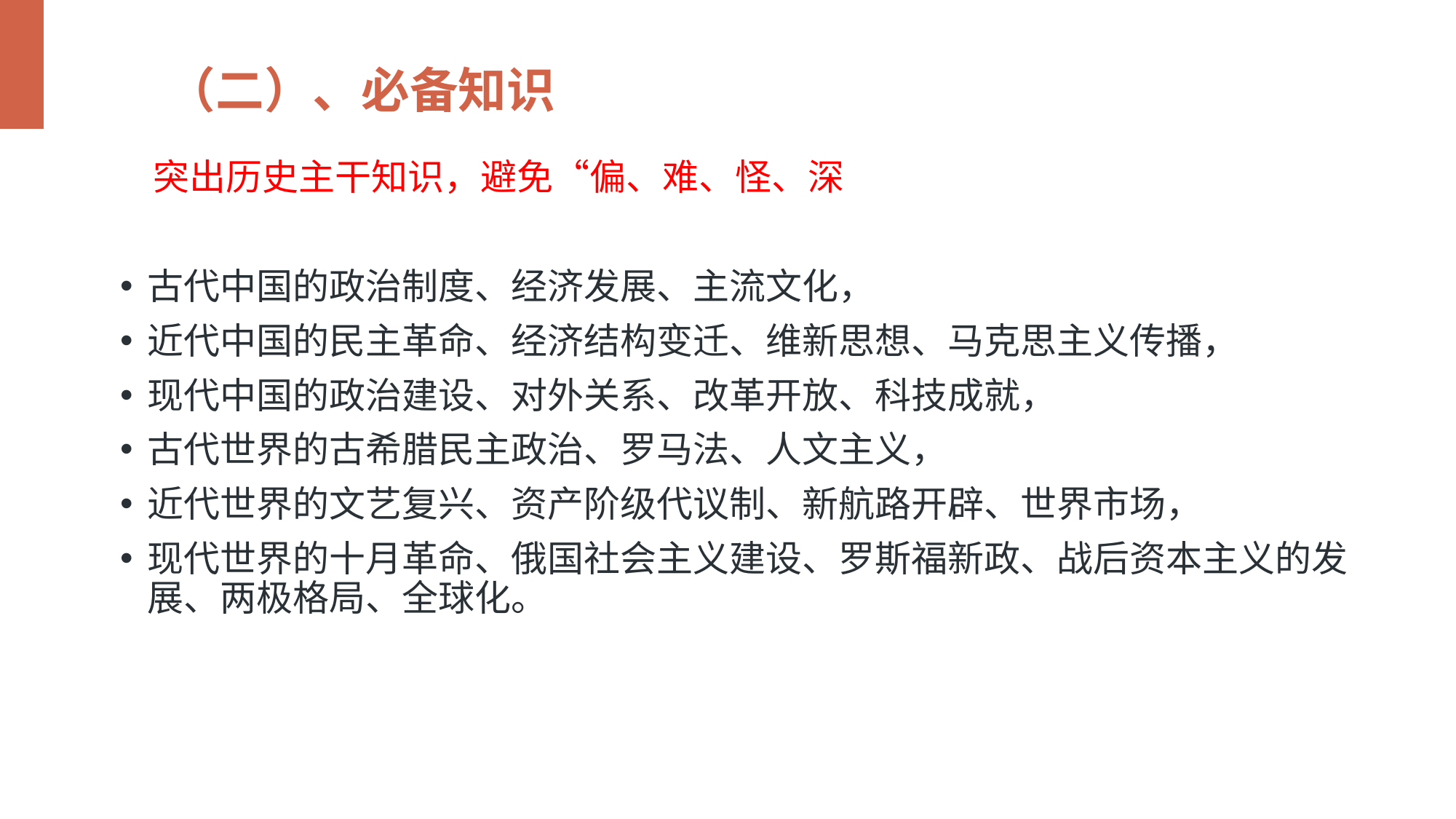

# （二）、必备知识
   突出历史主干知识，避免“偏、难、怪、深

古代中国的政治制度、经济发展、主流文化，
近代中国的民主革命、经济结构变迁、维新思想、马克思主义传播，
现代中国的政治建设、对外关系、改革开放、科技成就，
古代世界的古希腊民主政治、罗马法、人文主义，
近代世界的文艺复兴、资产阶级代议制、新航路开辟、世界市场，
现代世界的十月革命、俄国社会主义建设、罗斯福新政、战后资本主义的发展、两极格局、全球化。